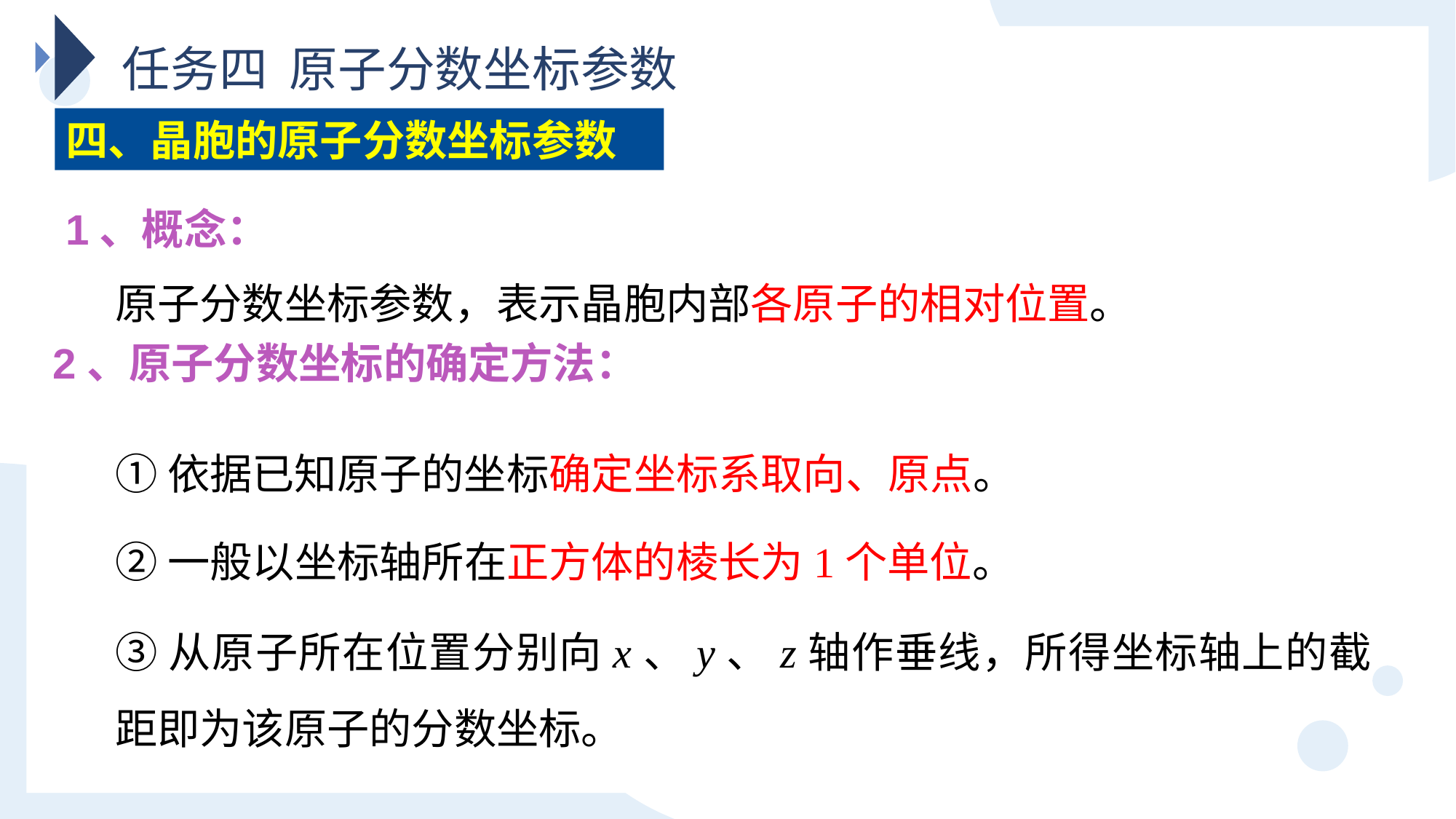

任务四  原子分数坐标参数

四、晶胞的原子分数坐标参数
1、概念：
原子分数坐标参数，表示晶胞内部各原子的相对位置。
2、原子分数坐标的确定方法：
①依据已知原子的坐标确定坐标系取向、原点。
②一般以坐标轴所在正方体的棱长为1个单位。
③从原子所在位置分别向x、y、z轴作垂线，所得坐标轴上的截距即为该原子的分数坐标。